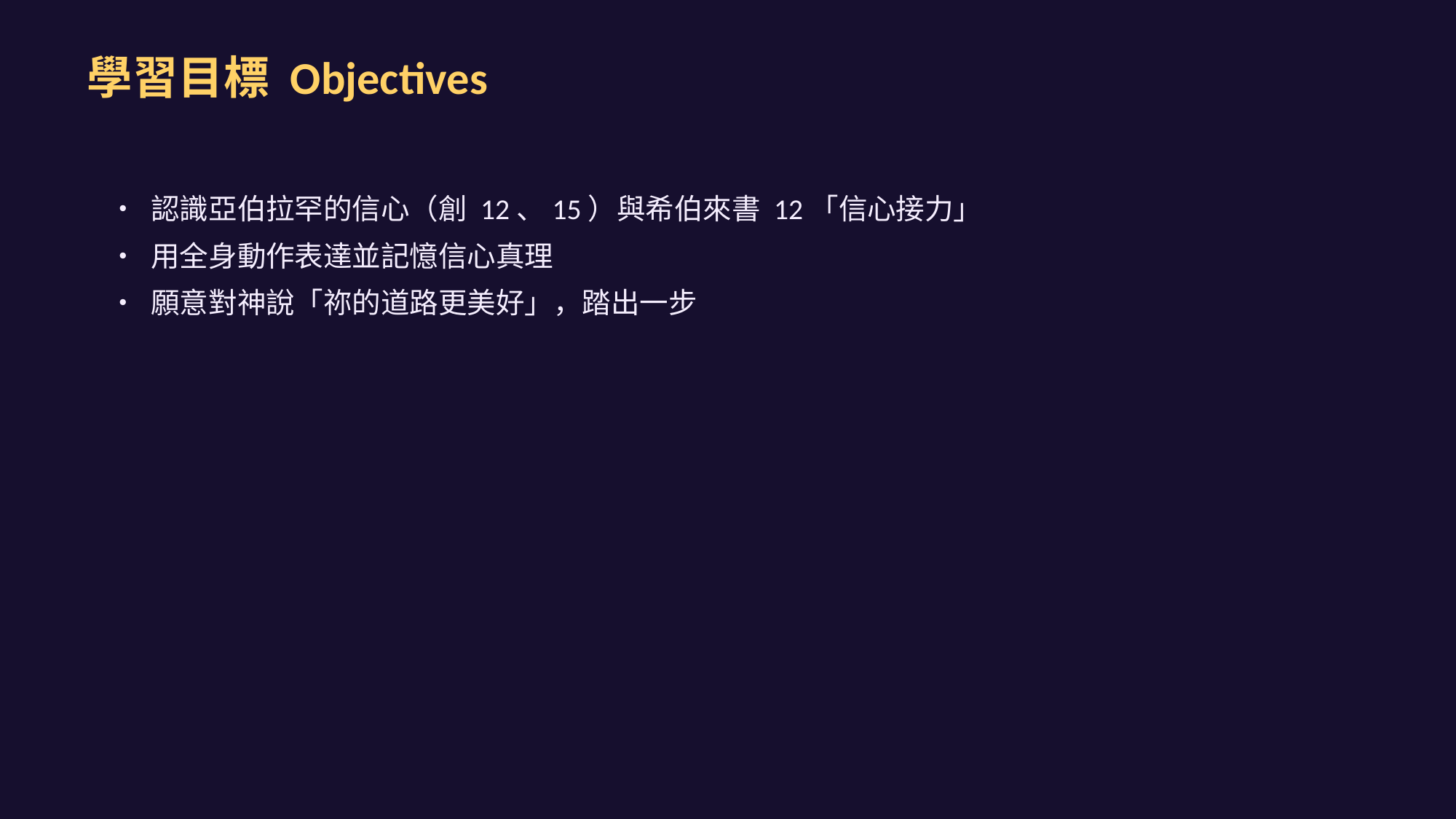

學習目標 Objectives
• 認識亞伯拉罕的信心（創 12、15）與希伯來書 12「信心接力」
• 用全身動作表達並記憶信心真理
• 願意對神說「祢的道路更美好」，踏出一步